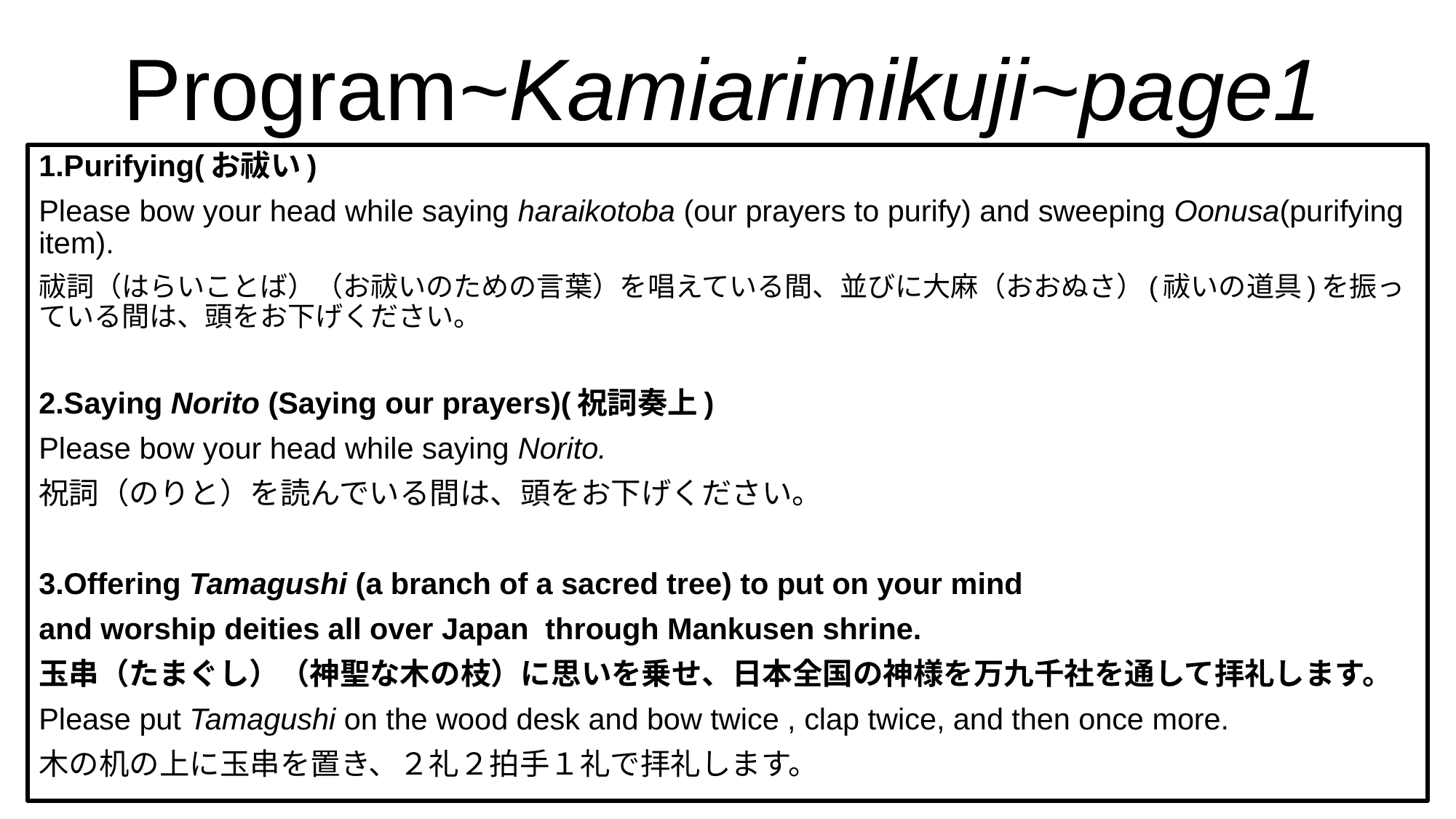

# Program~Kamiarimikuji~page1
1.Purifying(お祓い)
Please bow your head while saying haraikotoba (our prayers to purify) and sweeping Oonusa(purifying item).
祓詞（はらいことば）（お祓いのための言葉）を唱えている間、並びに大麻（おおぬさ）(祓いの道具)を振っている間は、頭をお下げください。

2.Saying Norito (Saying our prayers)(祝詞奏上)
Please bow your head while saying Norito.
祝詞（のりと）を読んでいる間は、頭をお下げください。

3.Offering Tamagushi (a branch of a sacred tree) to put on your mind
and worship deities all over Japan  through Mankusen shrine.
玉串（たまぐし）（神聖な木の枝）に思いを乗せ、日本全国の神様を万九千社を通して拝礼します。
Please put Tamagushi on the wood desk and bow twice , clap twice, and then once more.
木の机の上に玉串を置き、２礼２拍手１礼で拝礼します。